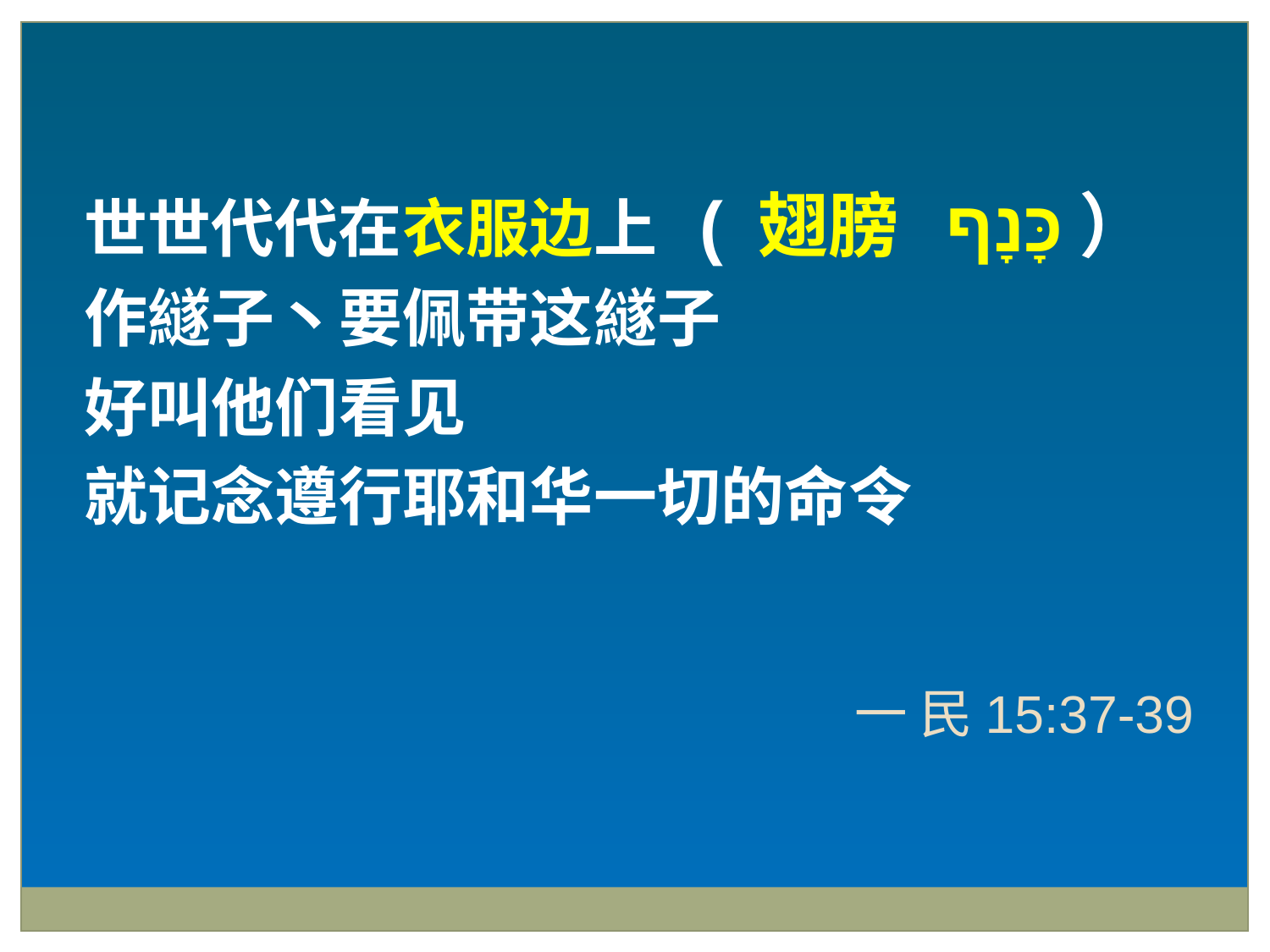

世世代代在衣服边上  ( 翅膀  כָּנָף）
作繸子丶要佩带这繸子
好叫他们看见
就记念遵行耶和华一切的命令

一 民15:37-39